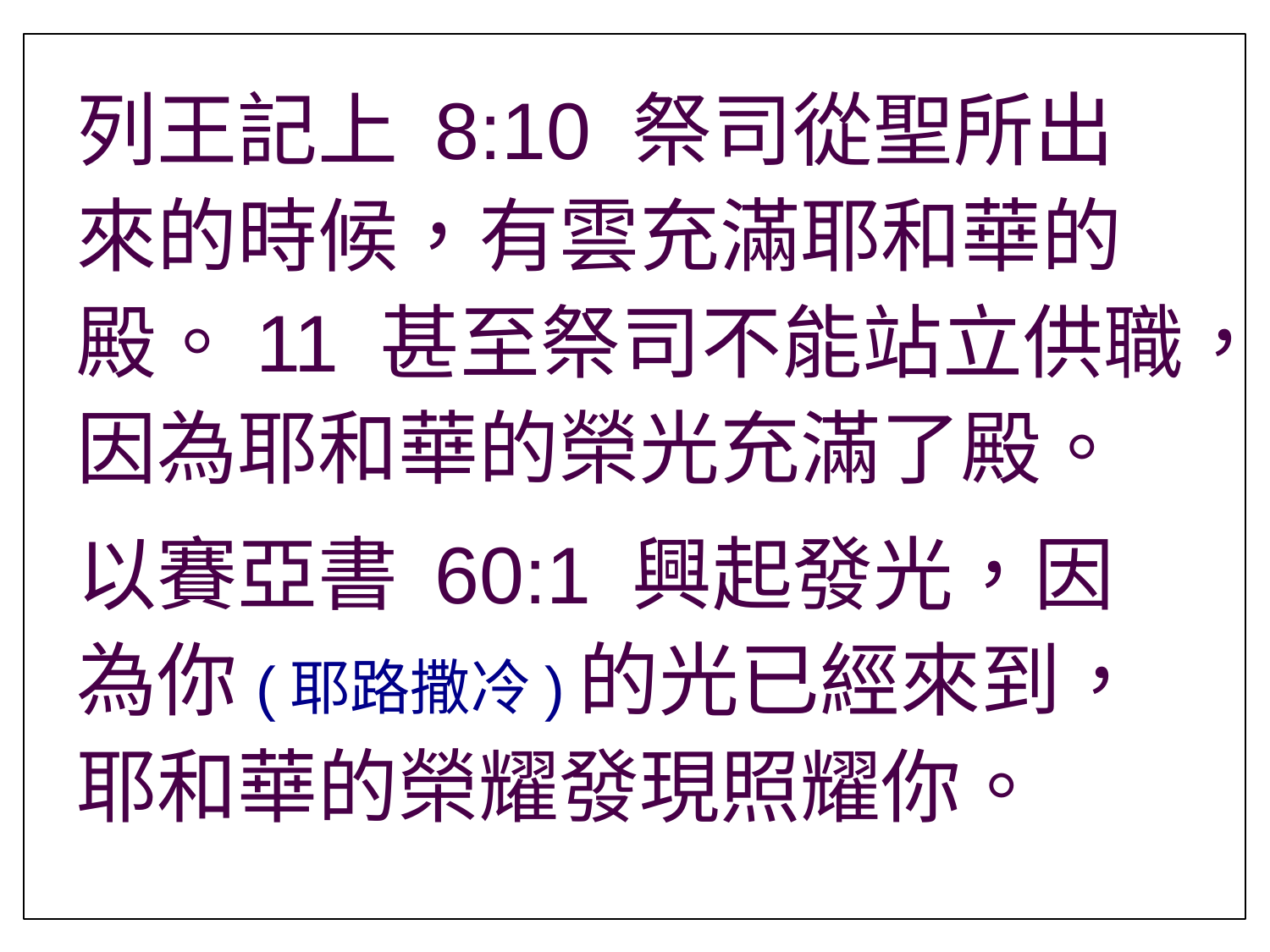

列王記上 8:10 祭司從聖所出來的時候，有雲充滿耶和華的殿。11 甚至祭司不能站立供職，因為耶和華的榮光充滿了殿。
以賽亞書 60:1 興起發光，因為你(耶路撒冷)的光已經來到，耶和華的榮耀發現照耀你。